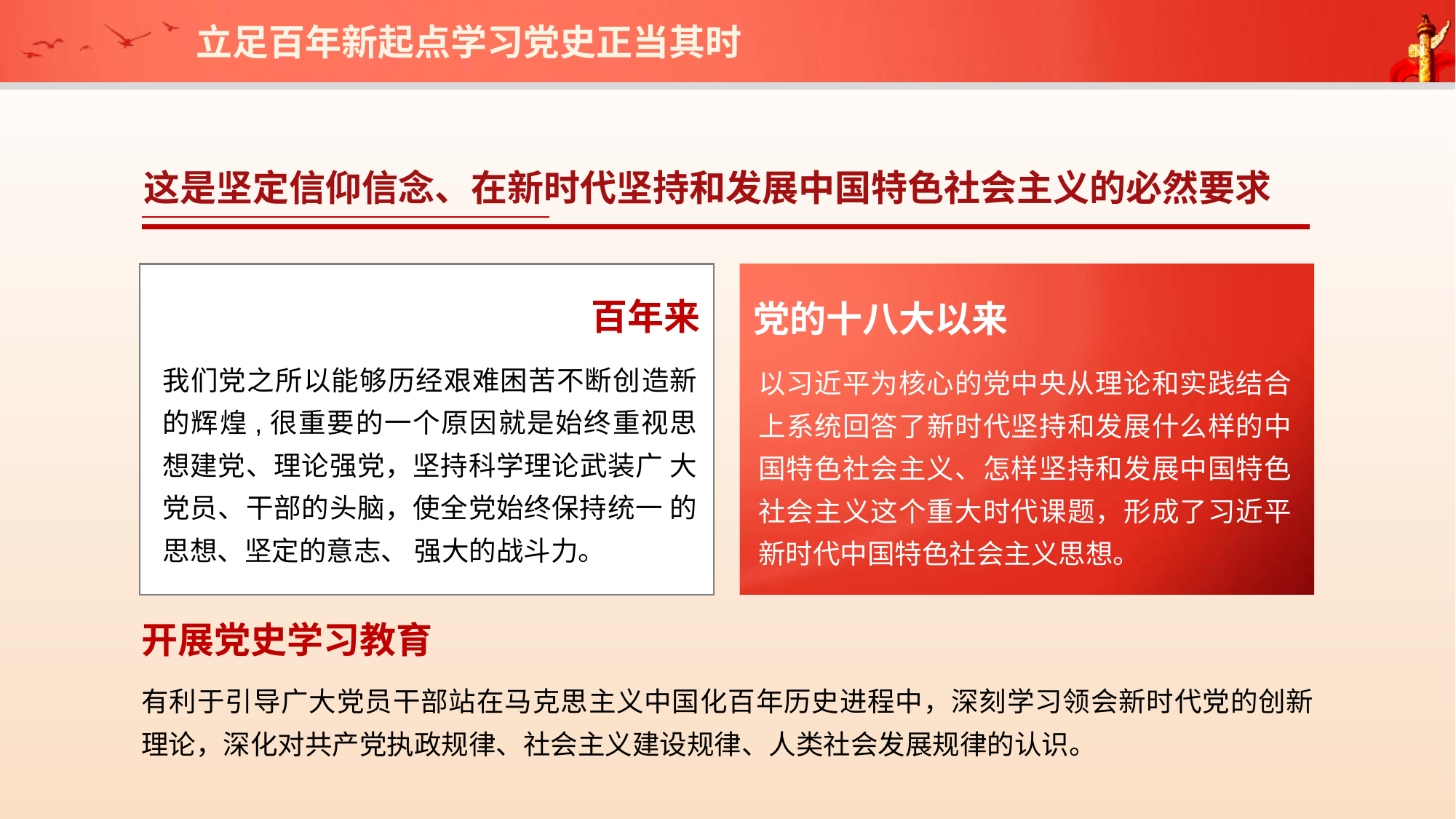

立足百年新起点学习党史正当其时
这是坚定信仰信念、在新时代坚持和发展中国特色社会主义的必然要求

百年来
党的十八大以来
我们党之所以能够历经艰难困苦不断创造新的辉煌,很重要的一个原因就是始终重视思想建党、理论强党，坚持科学理论武装广 大党员、干部的头脑，使全党始终保持统一 的思想、坚定的意志、 强大的战斗力。
以习近平为核心的党中央从理论和实践结合上系统回答了新时代坚持和发展什么样的中国特色社会主义、怎样坚持和发展中国特色社会主义这个重大时代课题，形成了习近平新时代中国特色社会主义思想。
开展党史学习教育
有利于引导广大党员干部站在马克思主义中国化百年历史进程中，深刻学习领会新时代党的创新理论，深化对共产党执政规律、社会主义建设规律、人类社会发展规律的认识。